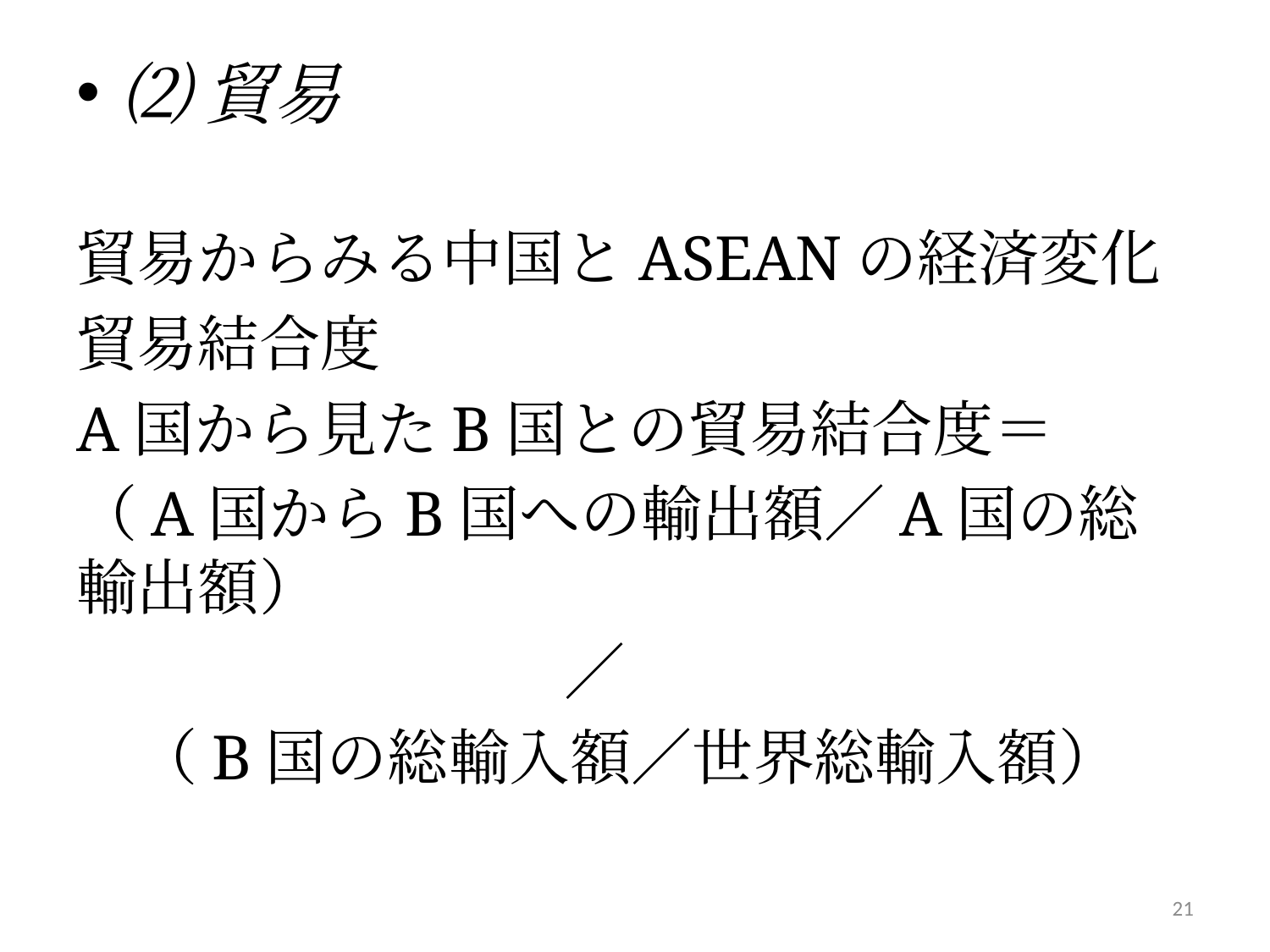

#
⑵貿易

貿易からみる中国とASEANの経済変化
貿易結合度
A国から見たB国との貿易結合度＝
（A国からB国への輸出額／A国の総輸出額）
　　　　　　　　／
　（B国の総輸入額／世界総輸入額）
21